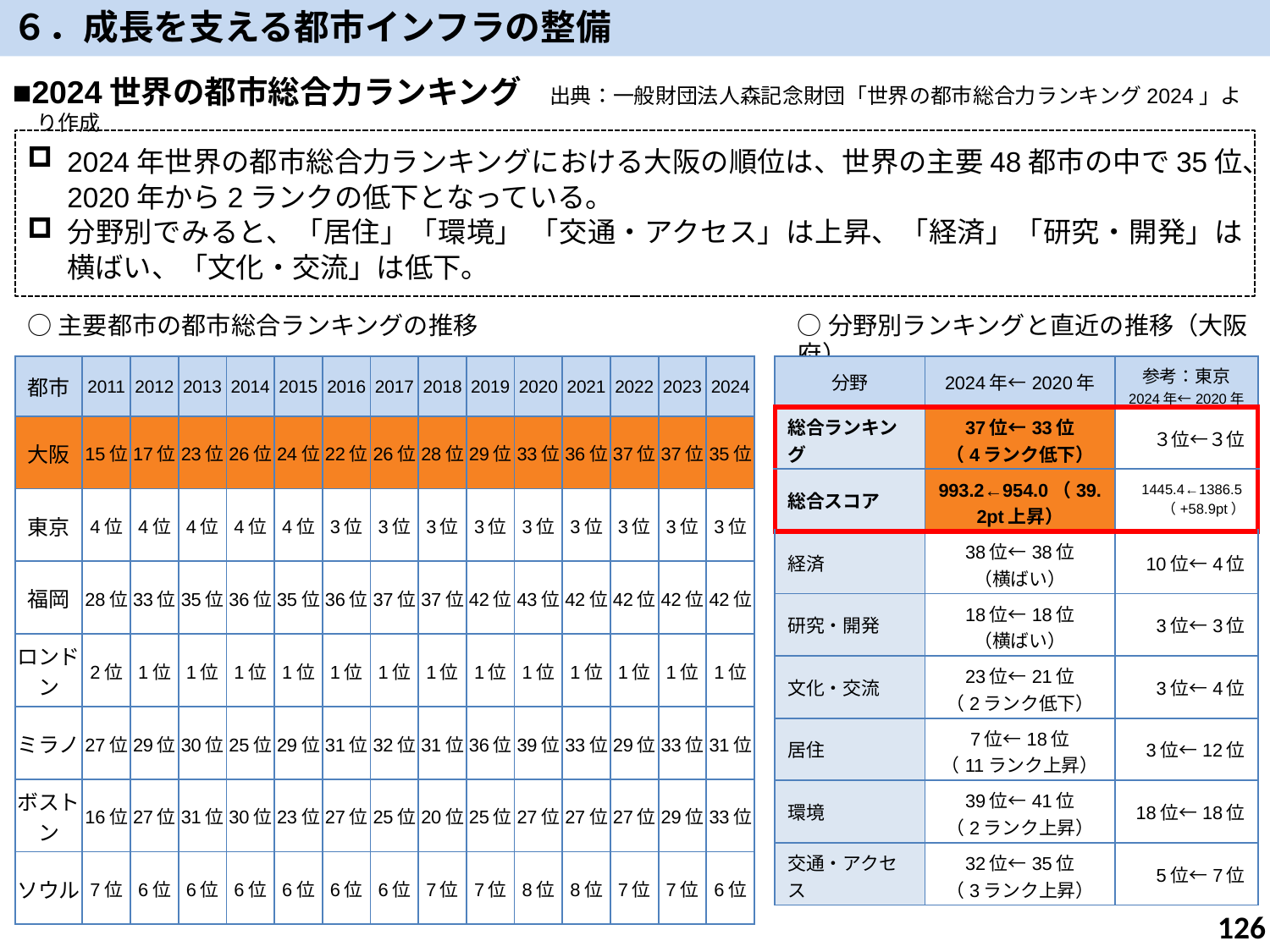

６．成長を支える都市インフラの整備
■2024世界の都市総合力ランキング　出典：一般財団法人森記念財団「世界の都市総合力ランキング2024」より作成
2024年世界の都市総合力ランキングにおける大阪の順位は、世界の主要48都市の中で35位、2020年から2ランクの低下となっている。
分野別でみると、「居住」「環境」 「交通・アクセス」は上昇、「経済」「研究・開発」は横ばい、「文化・交流」は低下。
○分野別ランキングと直近の推移（大阪府）
○主要都市の都市総合ランキングの推移
| 分野 | 2024年←2020年 | 参考：東京 2024年←2020年 |
| --- | --- | --- |
| 総合ランキング | 37位←33位 （4ランク低下） | ３位←３位 |
| 総合スコア | 993.2←954.0（39.2pt上昇） | 1445.4←1386.5（+58.9pt） |
| 経済 | 38位←38位 （横ばい） | 10位←4位 |
| 研究・開発 | 18位←18位 （横ばい） | 3位←3位 |
| 文化・交流 | 23位←21位 （2ランク低下） | 3位←4位 |
| 居住 | 7位←18位 （11ランク上昇） | 3位←12位 |
| 環境 | 39位←41位 （2ランク上昇） | 18位←18位 |
| 交通・アクセス | 32位←35位 （3ランク上昇） | 5位←7位 |
| 都市 | 2011 | 2012 | 2013 | 2014 | 2015 | 2016 | 2017 | 2018 | 2019 | 2020 | 2021 | 2022 | 2023 | 2024 |
| --- | --- | --- | --- | --- | --- | --- | --- | --- | --- | --- | --- | --- | --- | --- |
| 大阪 | 15位 | 17位 | 23位 | 26位 | 24位 | 22位 | 26位 | 28位 | 29位 | 33位 | 36位 | 37位 | 37位 | 35位 |
| 東京 | 4位 | 4位 | 4位 | 4位 | 4位 | 3位 | 3位 | 3位 | 3位 | 3位 | 3位 | 3位 | 3位 | 3位 |
| 福岡 | 28位 | 33位 | 35位 | 36位 | 35位 | 36位 | 37位 | 37位 | 42位 | 43位 | 42位 | 42位 | 42位 | 42位 |
| ロンドン | 2位 | 1位 | 1位 | 1位 | 1位 | 1位 | 1位 | 1位 | 1位 | 1位 | 1位 | 1位 | 1位 | 1位 |
| ミラノ | 27位 | 29位 | 30位 | 25位 | 29位 | 31位 | 32位 | 31位 | 36位 | 39位 | 33位 | 29位 | 33位 | 31位 |
| ボストン | 16位 | 27位 | 31位 | 30位 | 23位 | 27位 | 25位 | 20位 | 25位 | 27位 | 27位 | 27位 | 29位 | 33位 |
| ソウル | 7位 | 6位 | 6位 | 6位 | 6位 | 6位 | 6位 | 7位 | 7位 | 8位 | 8位 | 7位 | 7位 | 6位 |
126